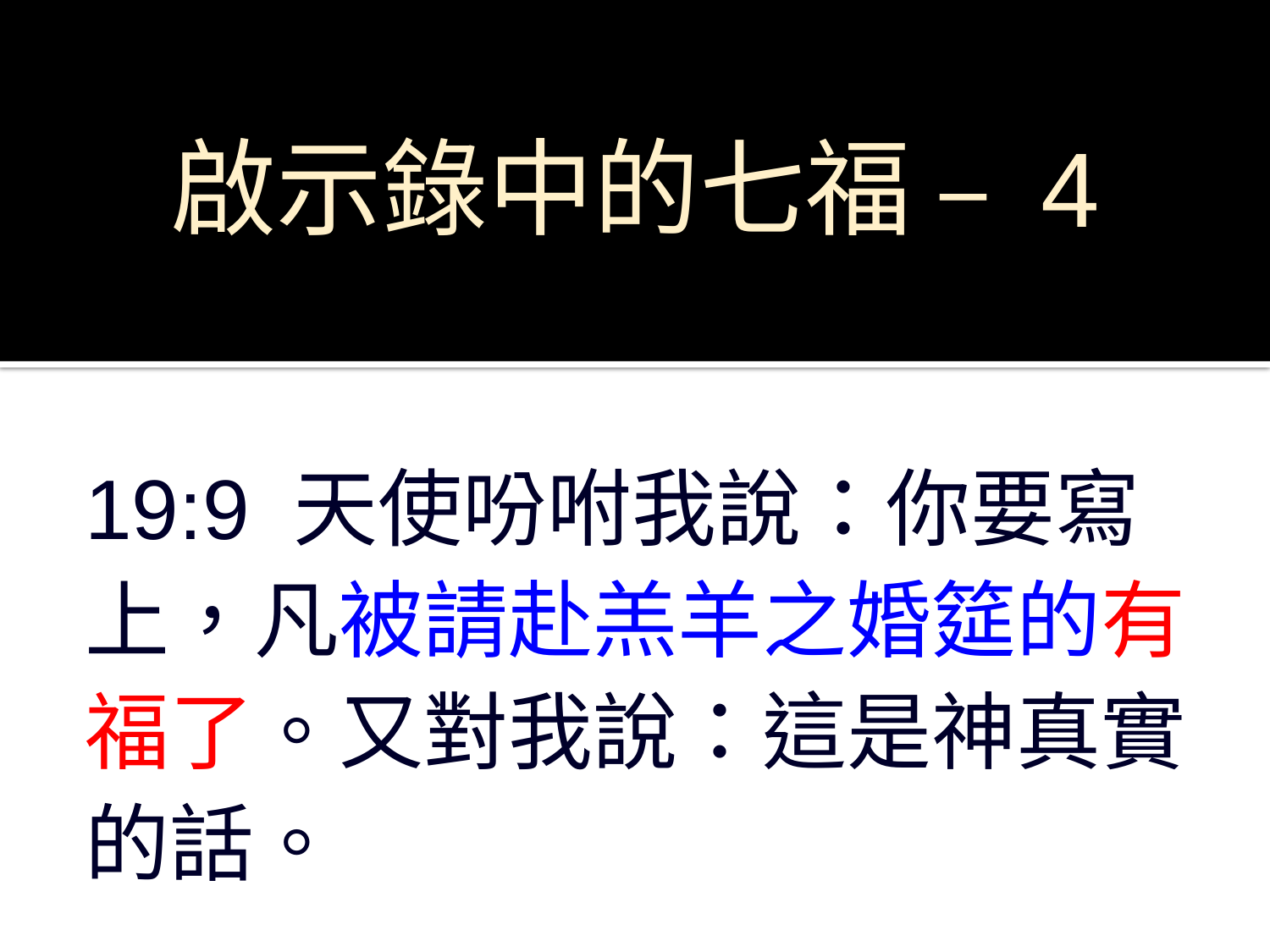

# 啟示錄中的七福 – 4
19:9 天使吩咐我說：你要寫上，凡被請赴羔羊之婚筵的有福了。又對我說：這是神真實的話。